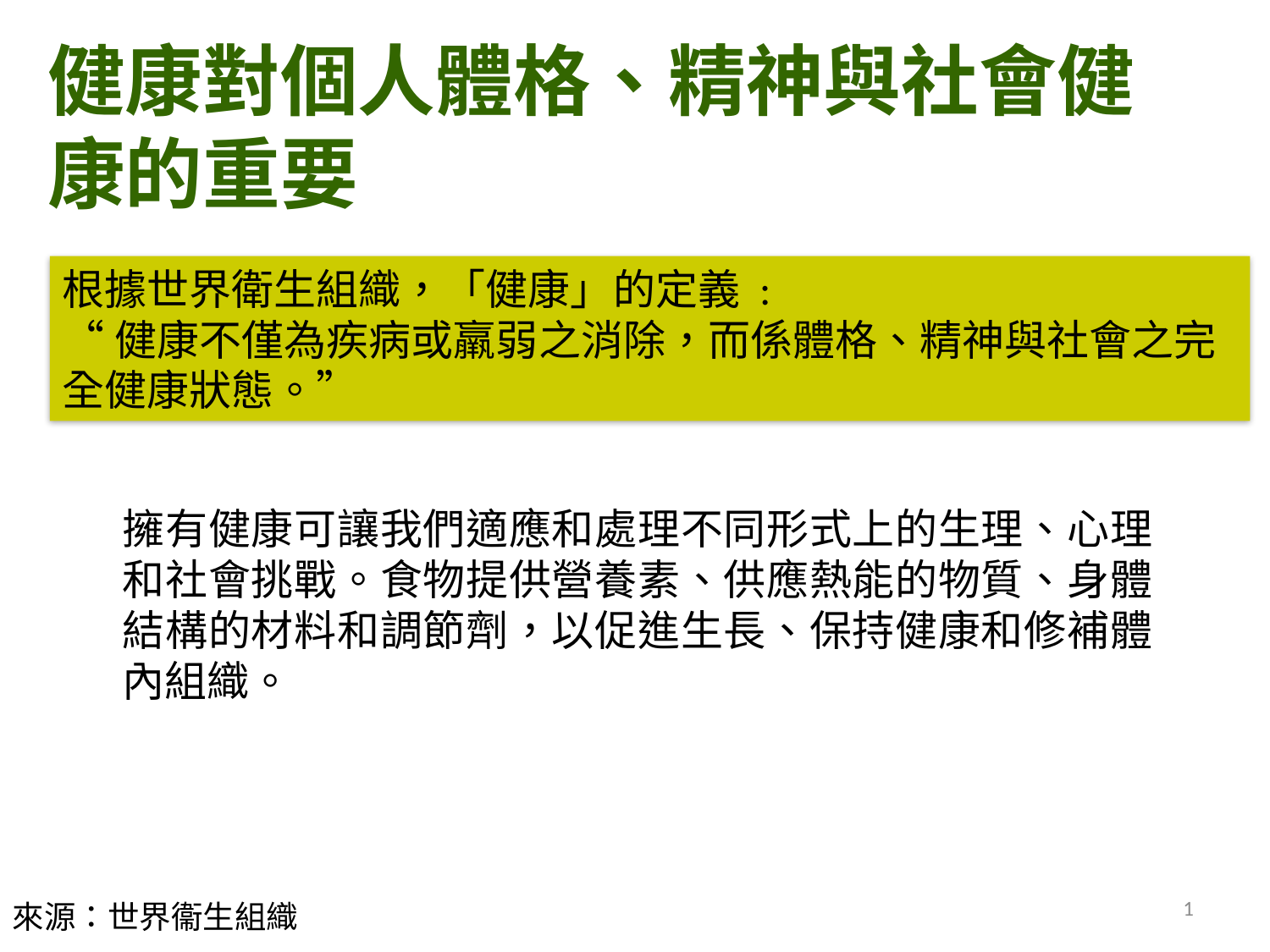

健康對個人體格、精神與社會健康的重要
根據世界衛生組織，「健康」的定義 :
“健康不僅為疾病或羸弱之消除，而係體格、精神與社會之完全健康狀態。”
擁有健康可讓我們適應和處理不同形式上的生理、心理和社會挑戰。食物提供營養素、供應熱能的物質、身體結構的材料和調節劑，以促進生長、保持健康和修補體內組織。
1
來源：世界衞生組織